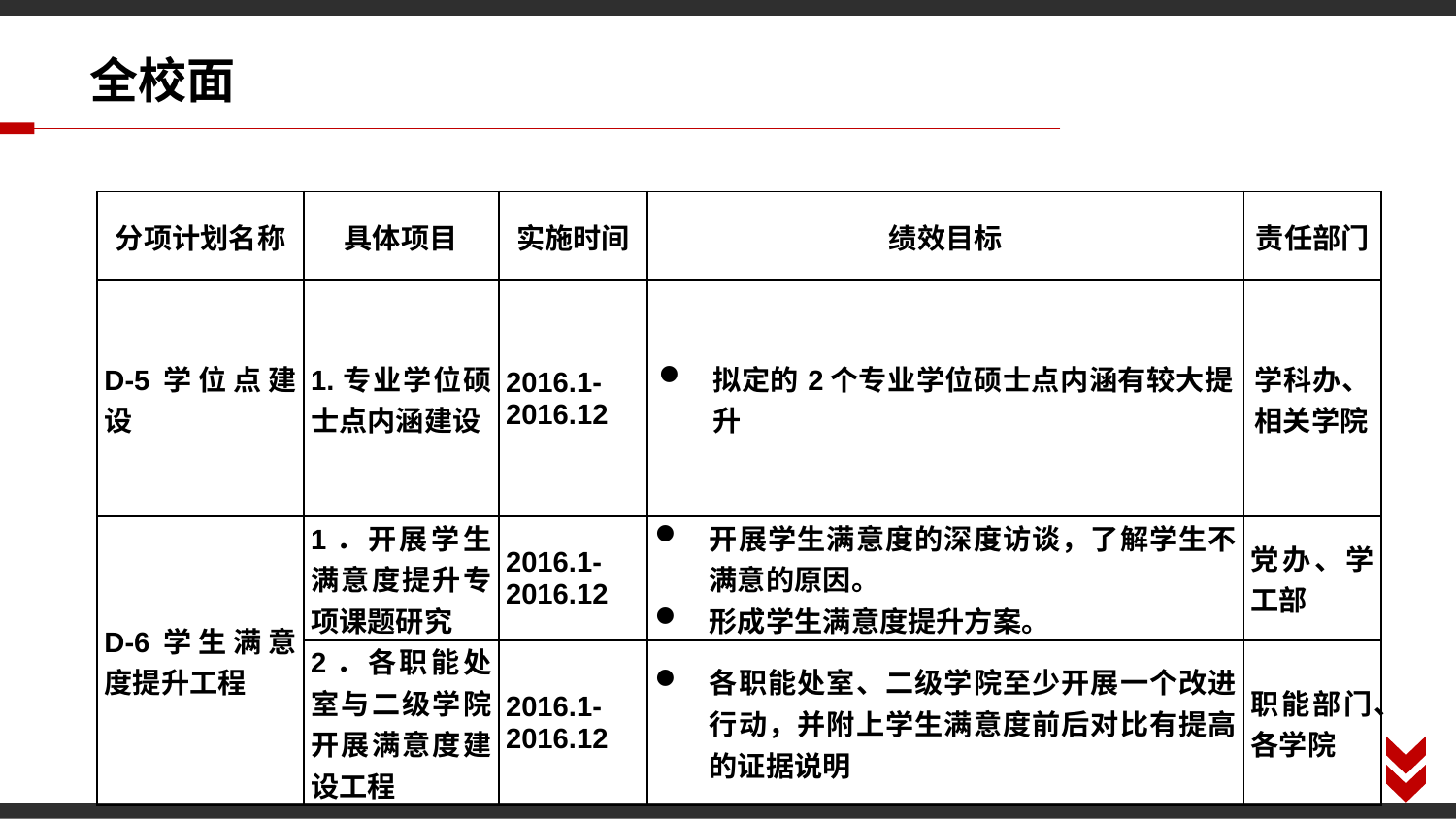

全校面

| 分项计划名称 | 具体项目 | 实施时间 | 绩效目标 | 责任部门 |
| --- | --- | --- | --- | --- |
| D-5学位点建设 | 1.专业学位硕士点内涵建设 | 2016.1-2016.12 | 拟定的2个专业学位硕士点内涵有较大提升 | 学科办、相关学院 |
| D-6学生满意度提升工程 | 1．开展学生满意度提升专项课题研究 | 2016.1-2016.12 | 开展学生满意度的深度访谈，了解学生不满意的原因。 形成学生满意度提升方案。 | 党办、学工部 |
|  | 2．各职能处室与二级学院开展满意度建设工程 | 2016.1-2016.12 | 各职能处室、二级学院至少开展一个改进行动，并附上学生满意度前后对比有提高的证据说明 | 职能部门、各学院 |